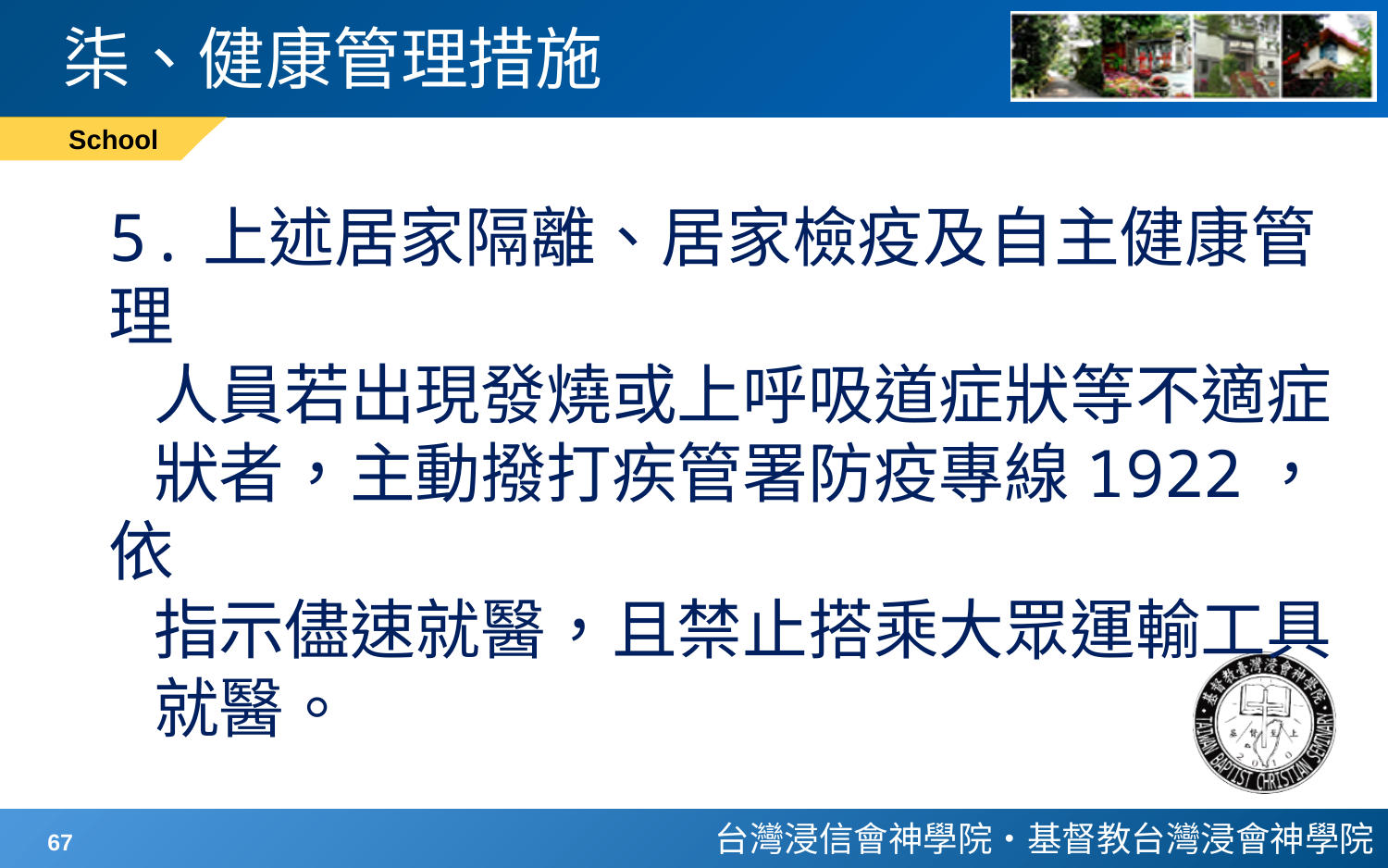

# 柒、健康管理措施
School

5.上述居家隔離、居家檢疫及自主健康管理
  人員若出現發燒或上呼吸道症狀等不適症
  狀者，主動撥打疾管署防疫專線1922，依
  指示儘速就醫，且禁止搭乘大眾運輸工具
  就醫。